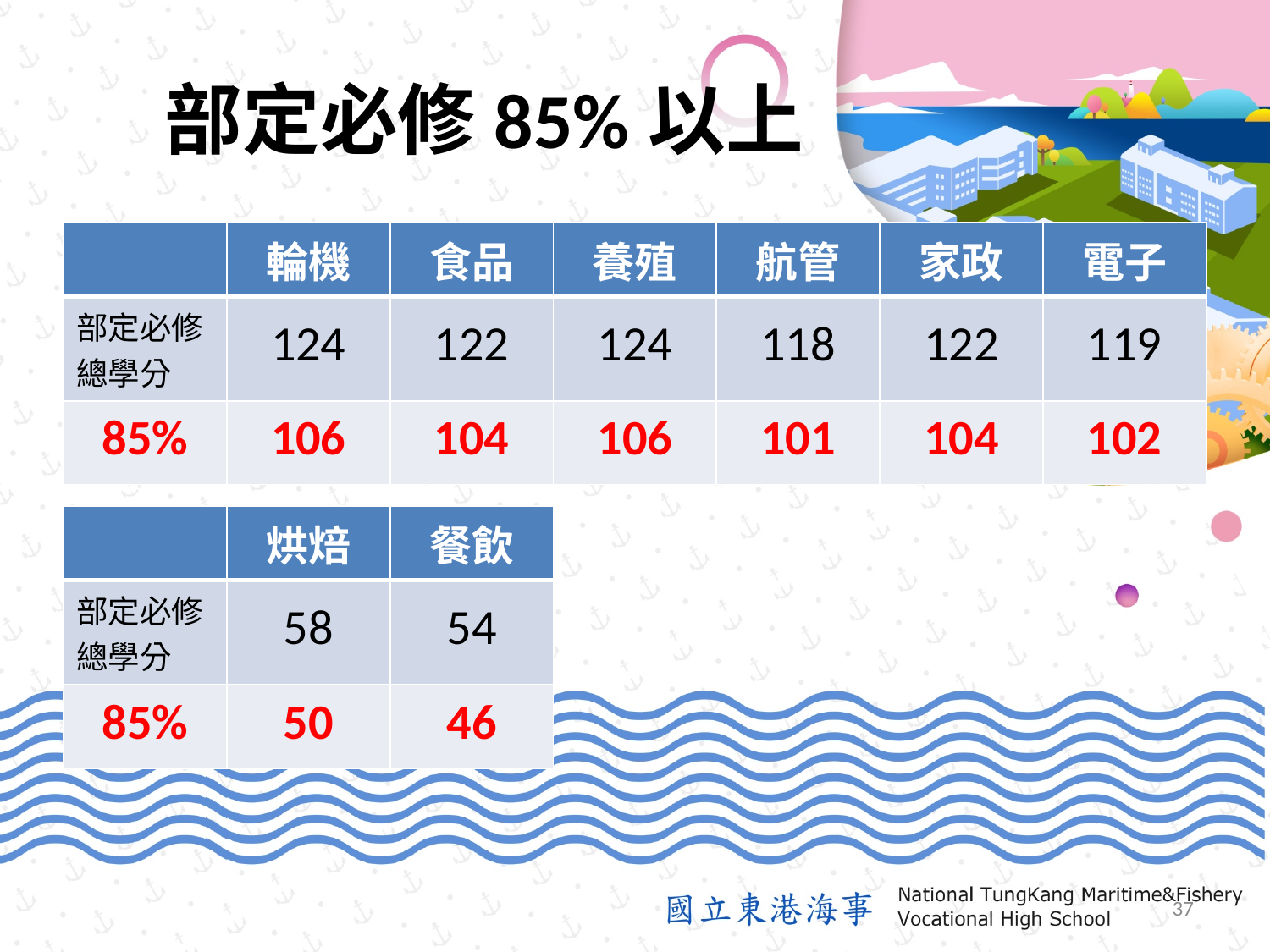

# 部定必修85%以上
|  | 輪機 | 食品 | 養殖 | 航管 | 家政 | 電子 |
| --- | --- | --- | --- | --- | --- | --- |
| 部定必修 總學分 | 124 | 122 | 124 | 118 | 122 | 119 |
| 85% | 106 | 104 | 106 | 101 | 104 | 102 |
|  | 烘焙 | 餐飲 |
| --- | --- | --- |
| 部定必修 總學分 | 58 | 54 |
| 85% | 50 | 46 |
37